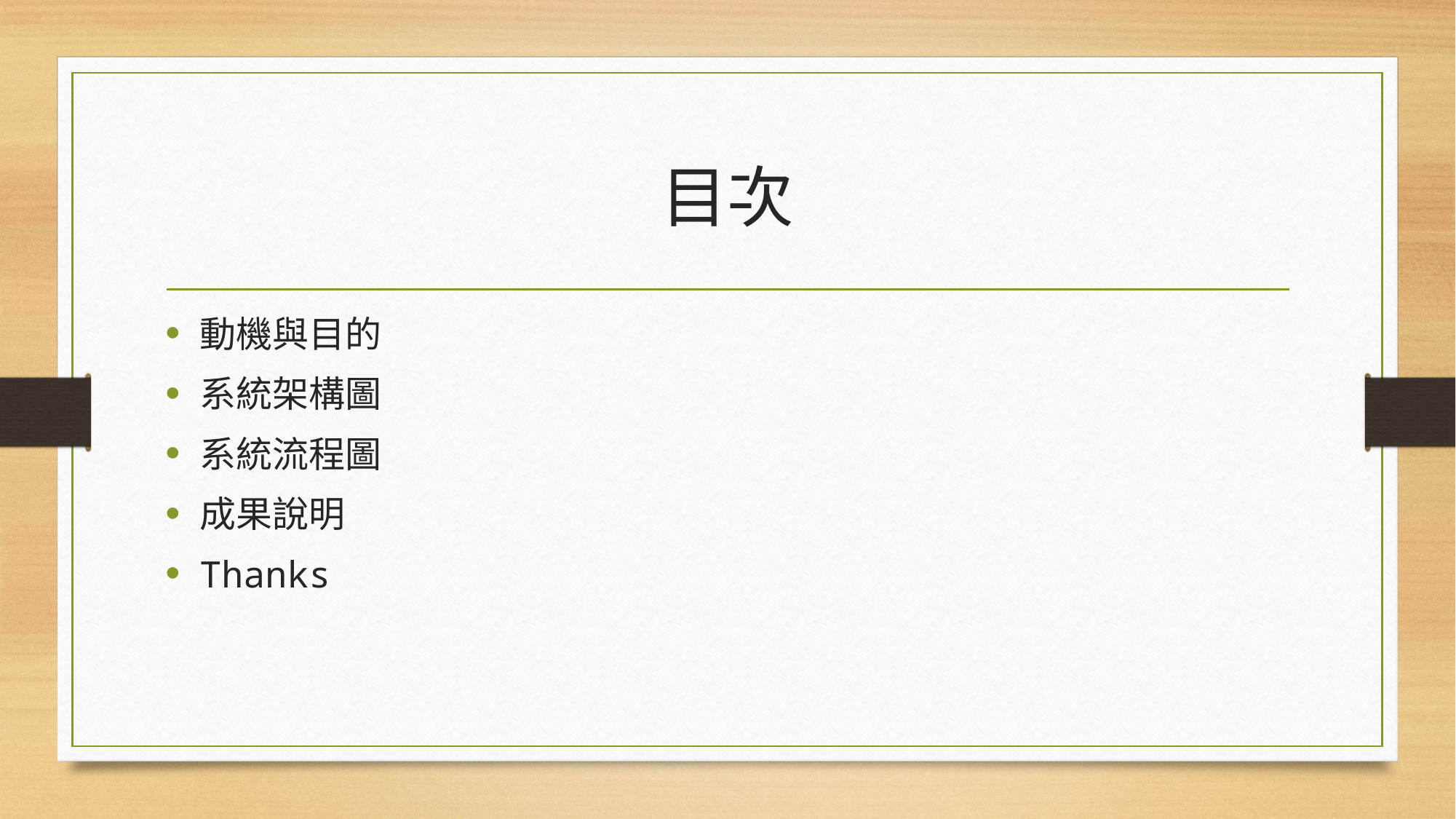

# 目次
動機與目的
系統架構圖
系統流程圖
成果說明
Thanks